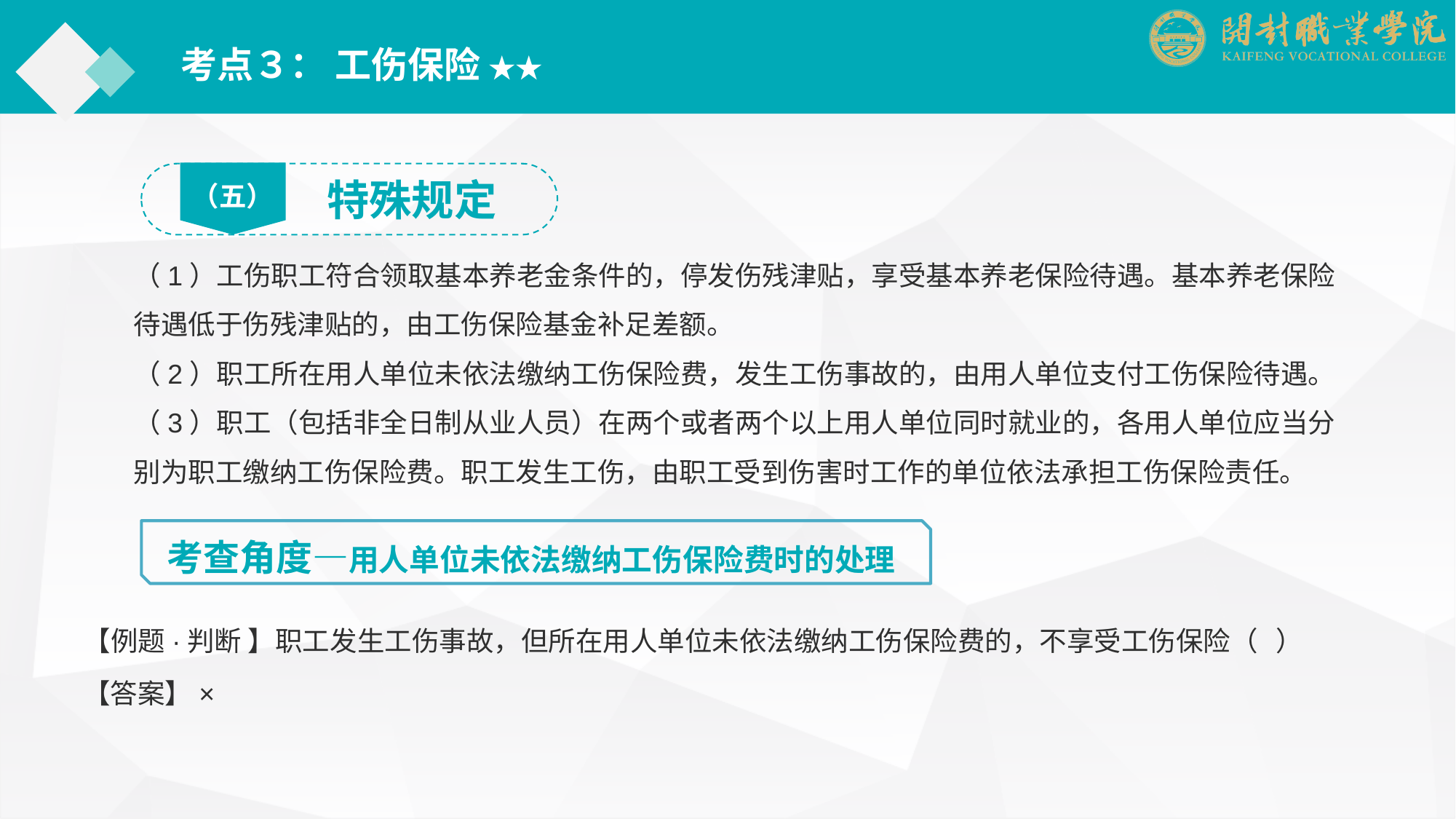

考点３： 工伤保险 ★★
（五）

特殊规定
（1）工伤职工符合领取基本养老金条件的，停发伤残津贴，享受基本养老保险待遇。基本养老保险待遇低于伤残津贴的，由工伤保险基金补足差额。
（2）职工所在用人单位未依法缴纳工伤保险费，发生工伤事故的，由用人单位支付工伤保险待遇。
（3）职工（包括非全日制从业人员）在两个或者两个以上用人单位同时就业的，各用人单位应当分别为职工缴纳工伤保险费。职工发生工伤，由职工受到伤害时工作的单位依法承担工伤保险责任。

考查角度—用人单位未依法缴纳工伤保险费时的处理
【例题·判断 】职工发生工伤事故，但所在用人单位未依法缴纳工伤保险费的，不享受工伤保险（   ）
【答案】×